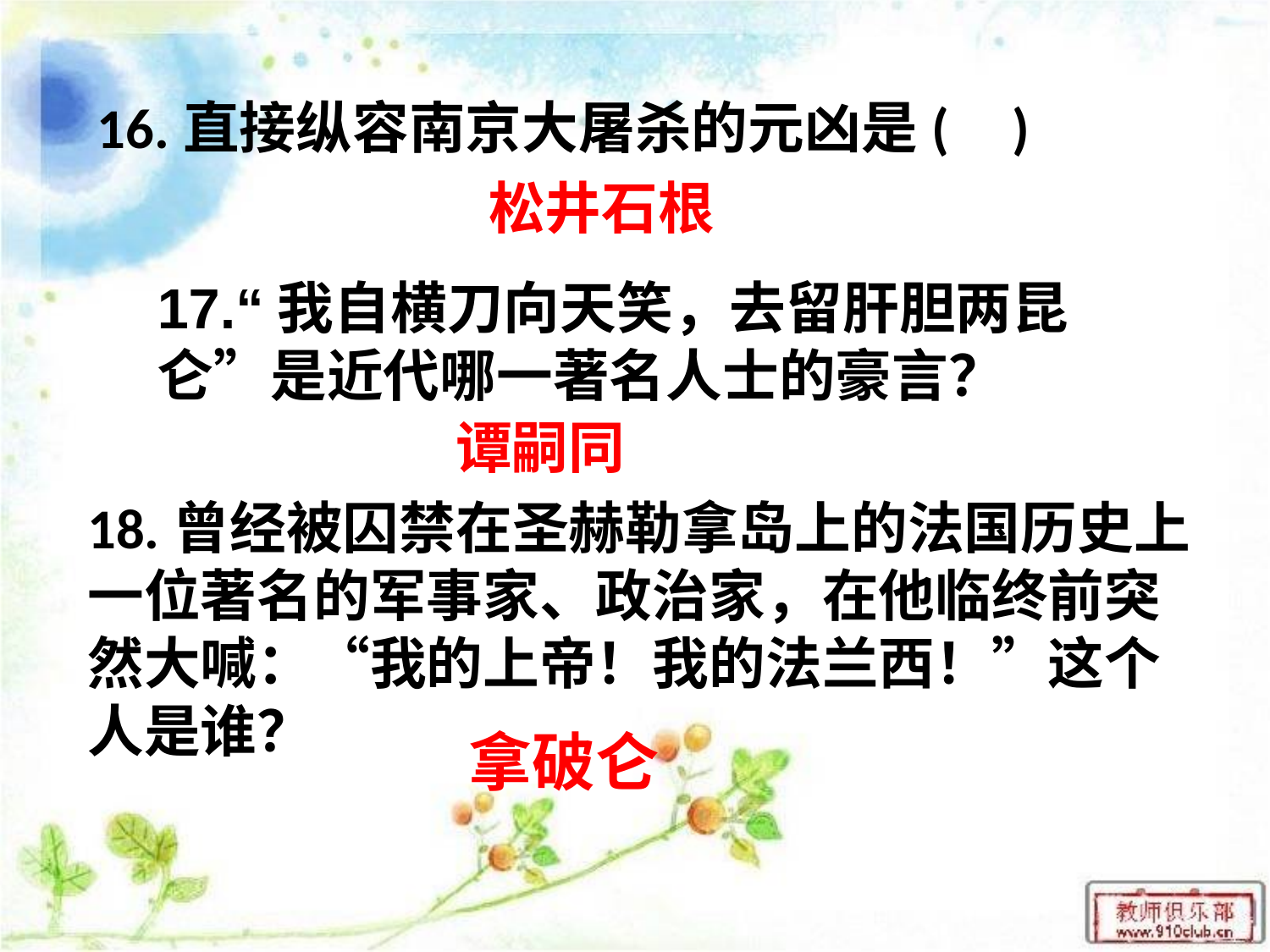

16.直接纵容南京大屠杀的元凶是(     )
松井石根
17.“我自横刀向天笑，去留肝胆两昆仑”是近代哪一著名人士的豪言？
谭嗣同
18.曾经被囚禁在圣赫勒拿岛上的法国历史上一位著名的军事家、政治家，在他临终前突然大喊：“我的上帝！我的法兰西！”这个人是谁？
拿破仑